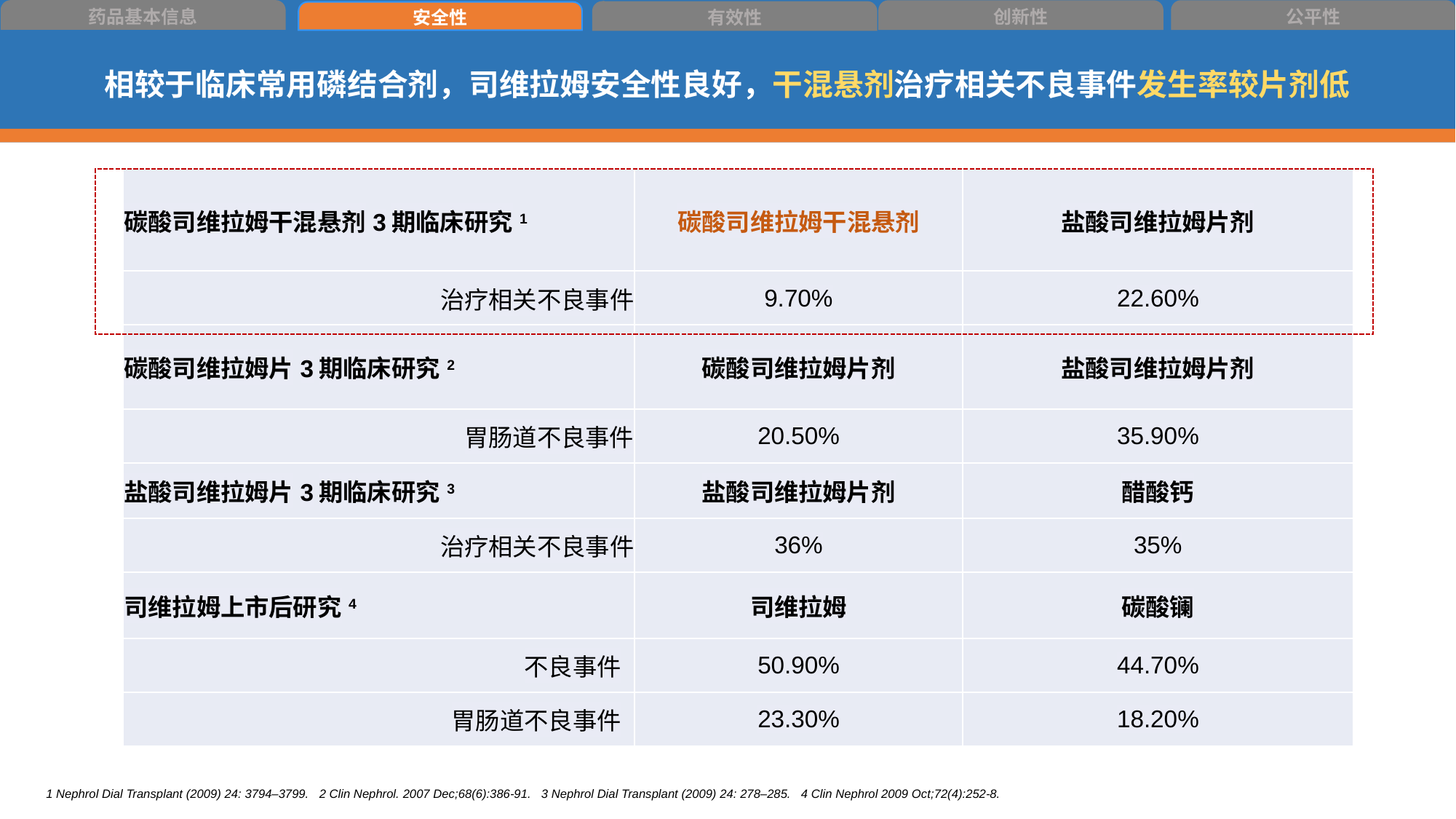

药品基本信息
创新性
公平性
有效性
安全性
# 相较于临床常用磷结合剂，司维拉姆安全性良好，干混悬剂治疗相关不良事件发生率较片剂低

| 碳酸司维拉姆干混悬剂3期临床研究1 | 碳酸司维拉姆干混悬剂 | 盐酸司维拉姆片剂 |
| --- | --- | --- |
| 治疗相关不良事件 | 9.70% | 22.60% |
| 碳酸司维拉姆片3期临床研究2 | 碳酸司维拉姆片剂 | 盐酸司维拉姆片剂 |
| 胃肠道不良事件 | 20.50% | 35.90% |
| 盐酸司维拉姆片3期临床研究3 | 盐酸司维拉姆片剂 | 醋酸钙 |
| 治疗相关不良事件 | 36% | 35% |
| 司维拉姆上市后研究4 | 司维拉姆 | 碳酸镧 |
| 不良事件 | 50.90% | 44.70% |
| 胃肠道不良事件 | 23.30% | 18.20% |
1 Nephrol Dial Transplant (2009) 24: 3794–3799.   2 Clin Nephrol. 2007 Dec;68(6):386-91.   3 Nephrol Dial Transplant (2009) 24: 278–285.   4 Clin Nephrol 2009 Oct;72(4):252-8.